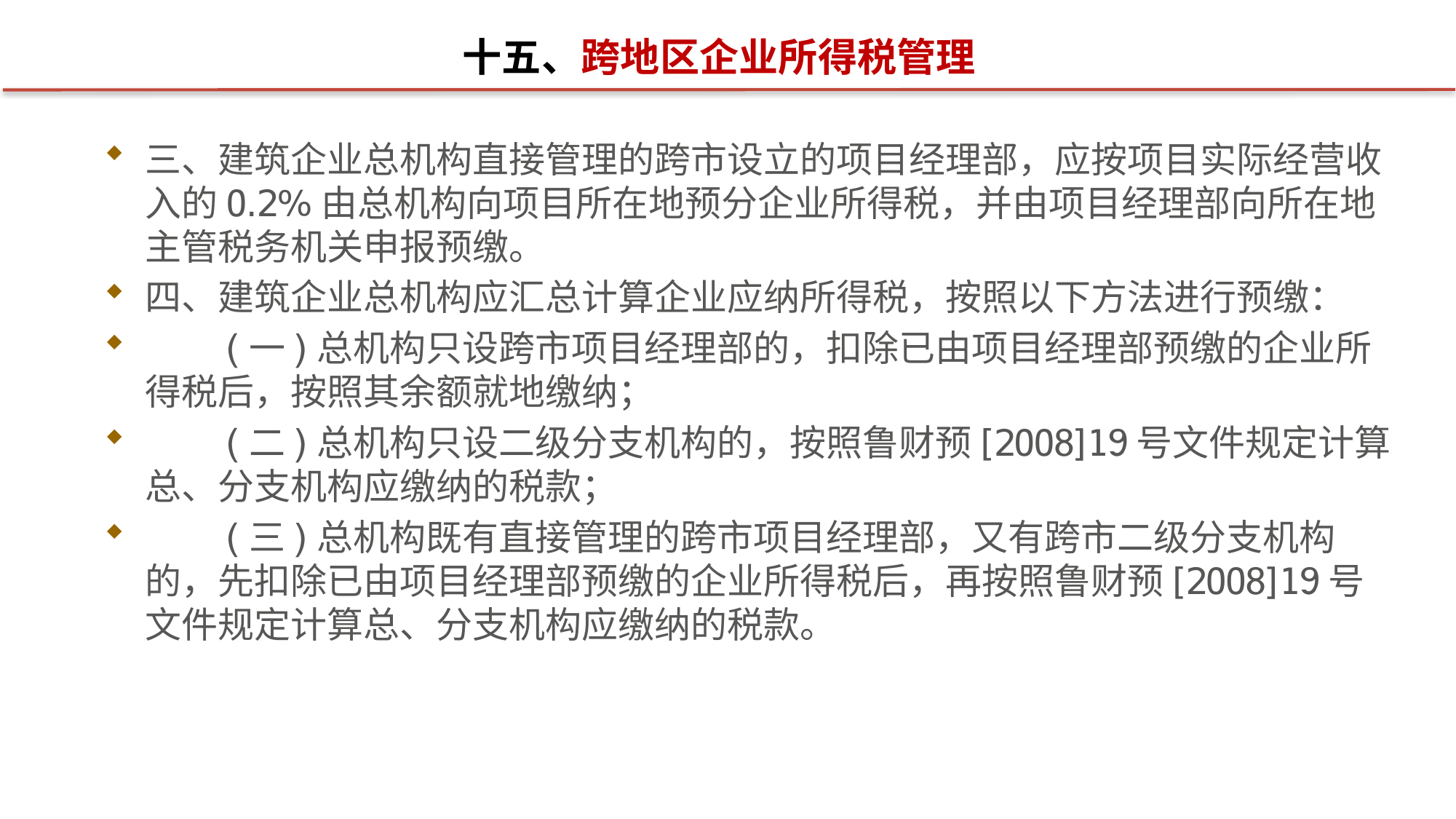

# 十五、跨地区企业所得税管理
三、建筑企业总机构直接管理的跨市设立的项目经理部，应按项目实际经营收入的0.2%由总机构向项目所在地预分企业所得税，并由项目经理部向所在地主管税务机关申报预缴。
四、建筑企业总机构应汇总计算企业应纳所得税，按照以下方法进行预缴：
　　(一)总机构只设跨市项目经理部的，扣除已由项目经理部预缴的企业所得税后，按照其余额就地缴纳；
　　(二)总机构只设二级分支机构的，按照鲁财预[2008]19号文件规定计算总、分支机构应缴纳的税款；
　　(三)总机构既有直接管理的跨市项目经理部，又有跨市二级分支机构的，先扣除已由项目经理部预缴的企业所得税后，再按照鲁财预[2008]19号文件规定计算总、分支机构应缴纳的税款。